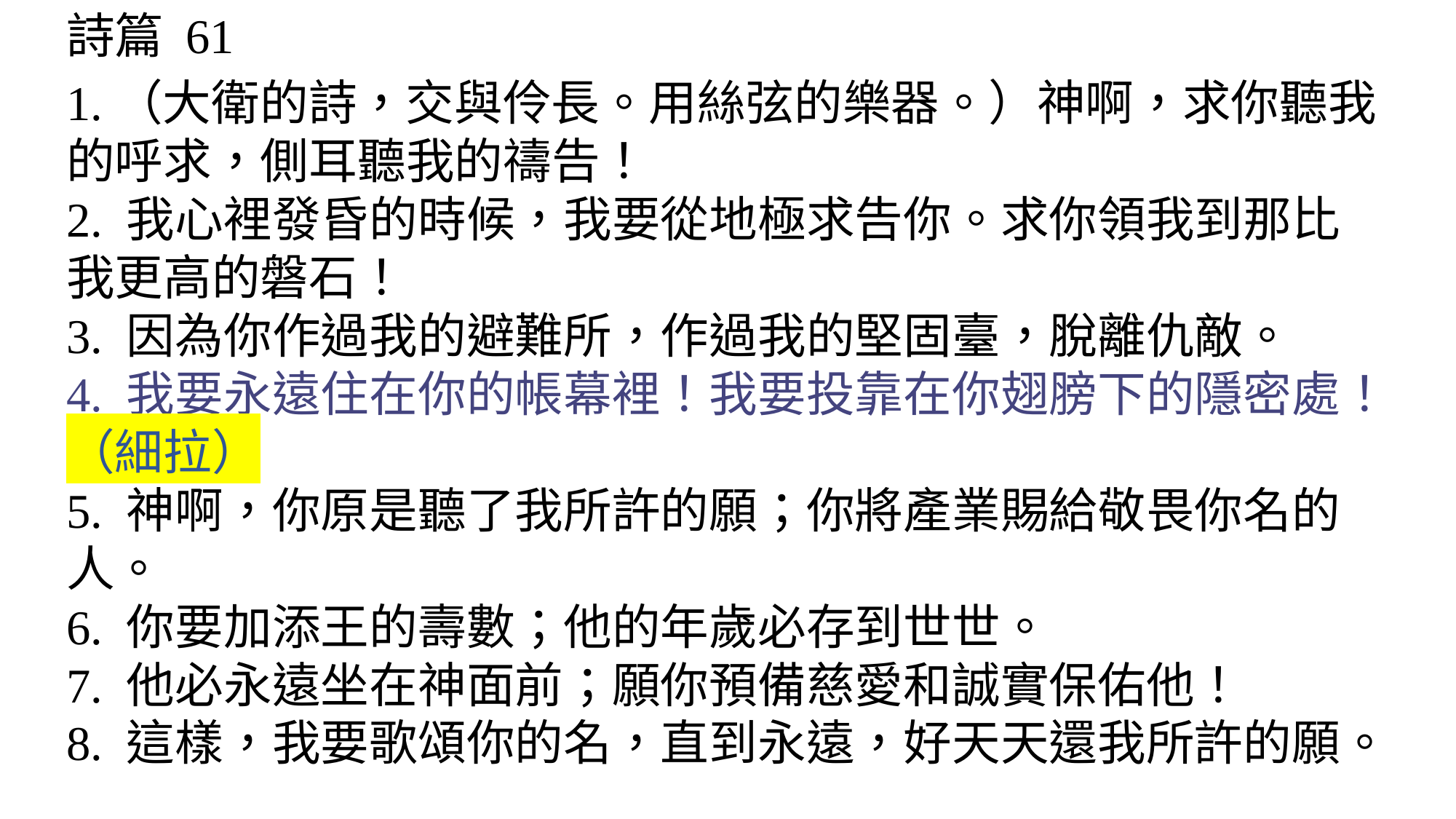

詩篇 61
1.（大衛的詩，交與伶長。用絲弦的樂器。）神啊，求你聽我的呼求，側耳聽我的禱告！
2. 我心裡發昏的時候，我要從地極求告你。求你領我到那比我更高的磐石！
3. 因為你作過我的避難所，作過我的堅固臺，脫離仇敵。
4. 我要永遠住在你的帳幕裡！我要投靠在你翅膀下的隱密處！（細拉）
5. 神啊，你原是聽了我所許的願；你將產業賜給敬畏你名的人。
6. 你要加添王的壽數；他的年歲必存到世世。
7. 他必永遠坐在神面前；願你預備慈愛和誠實保佑他！
8. 這樣，我要歌頌你的名，直到永遠，好天天還我所許的願。